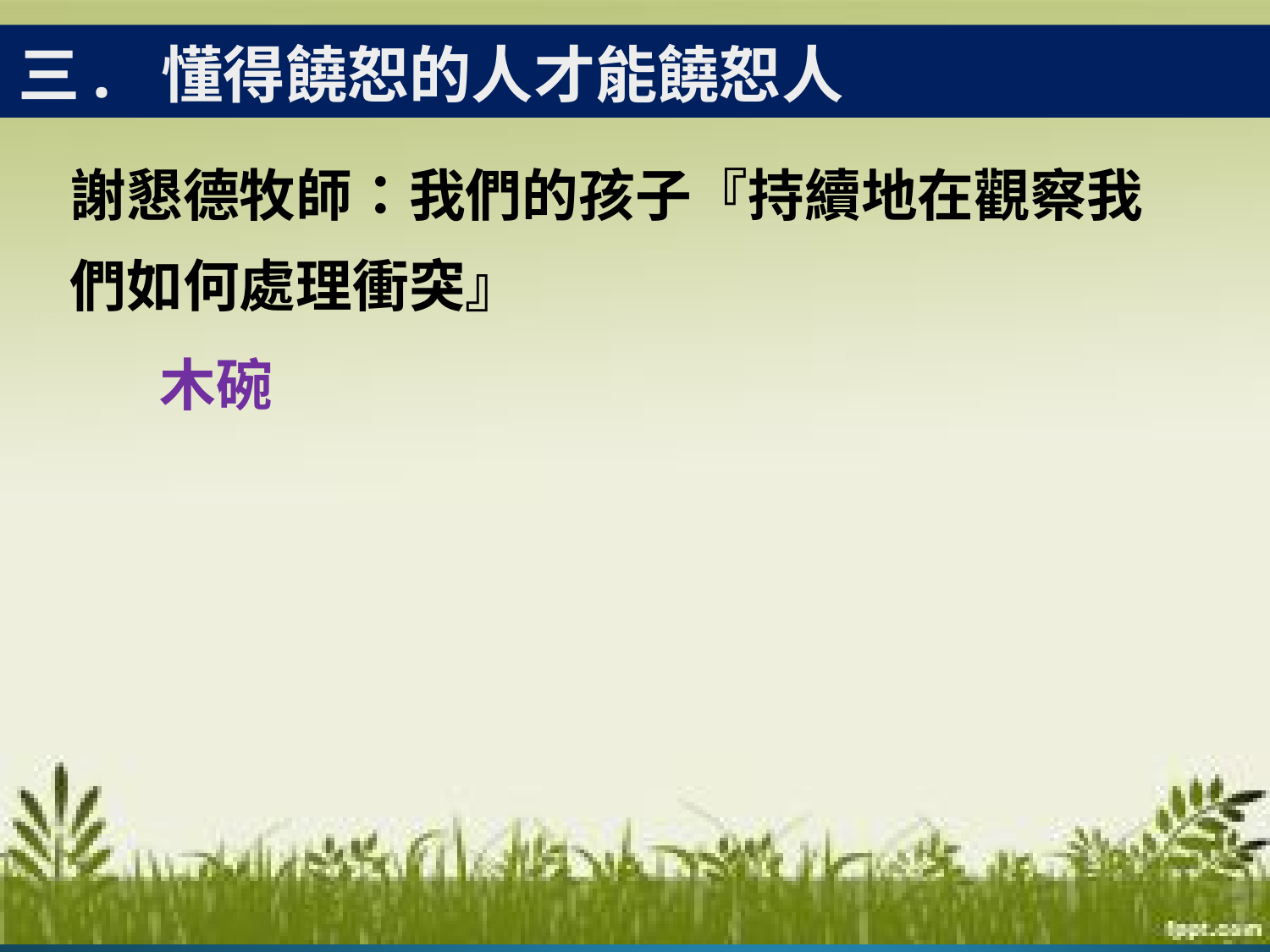

三. 懂得饒恕的人才能饒恕人
謝懇德牧師：我們的孩子『持續地在觀察我們如何處理衝突』
木碗